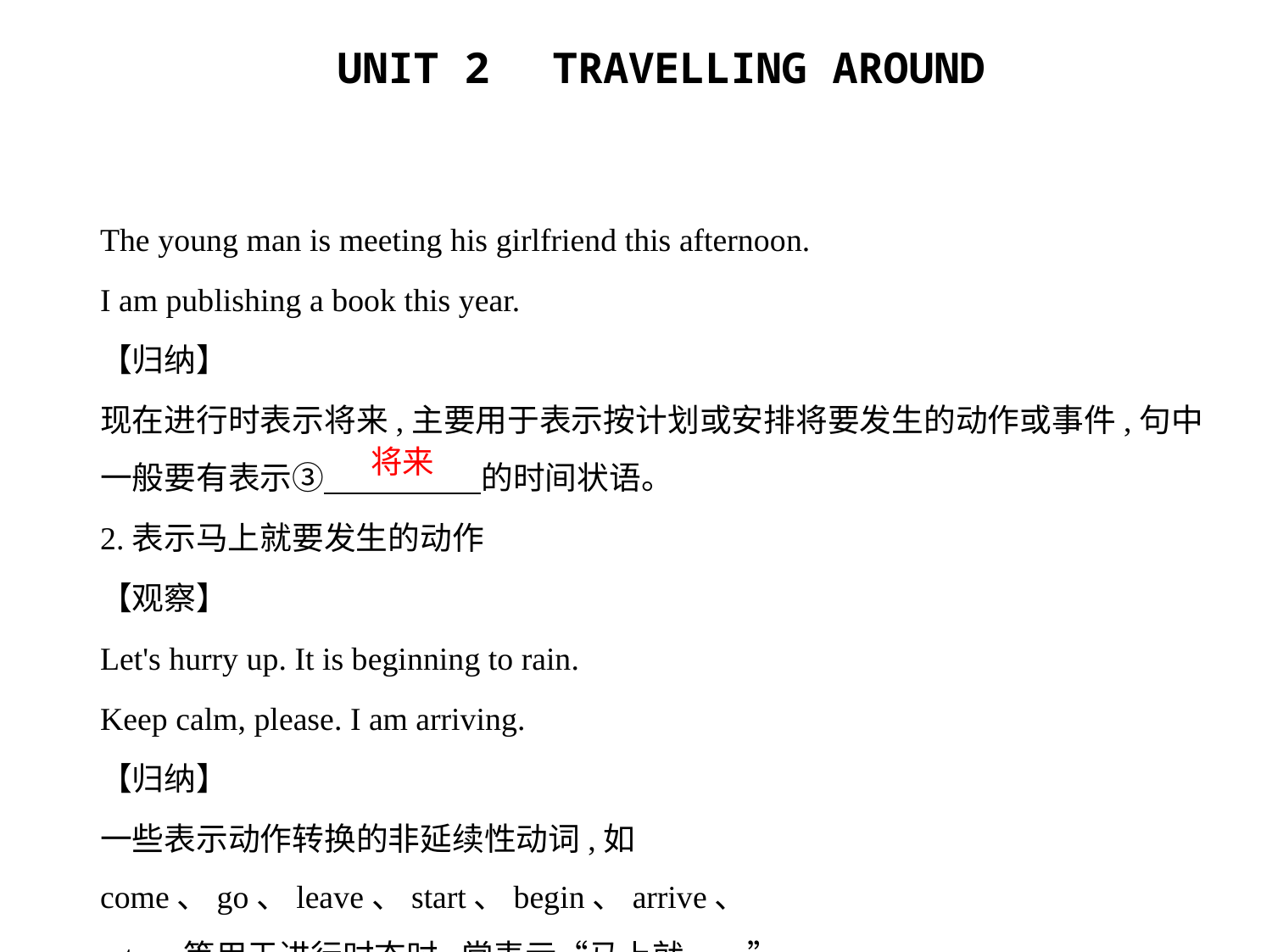

The young man is meeting his girlfriend this afternoon.
I am publishing a book this year.
【归纳】
现在进行时表示将来,主要用于表示按计划或安排将要发生的动作或事件,句中
一般要有表示③　　　　    的时间状语。
2.表示马上就要发生的动作
【观察】
Let's hurry up. It is beginning to rain.
Keep calm, please. I am arriving.
【归纳】
一些表示动作转换的非延续性动词,如come、go、leave、start、begin、arrive、
return等用于进行时态时,常表示“马上就……”。
将来